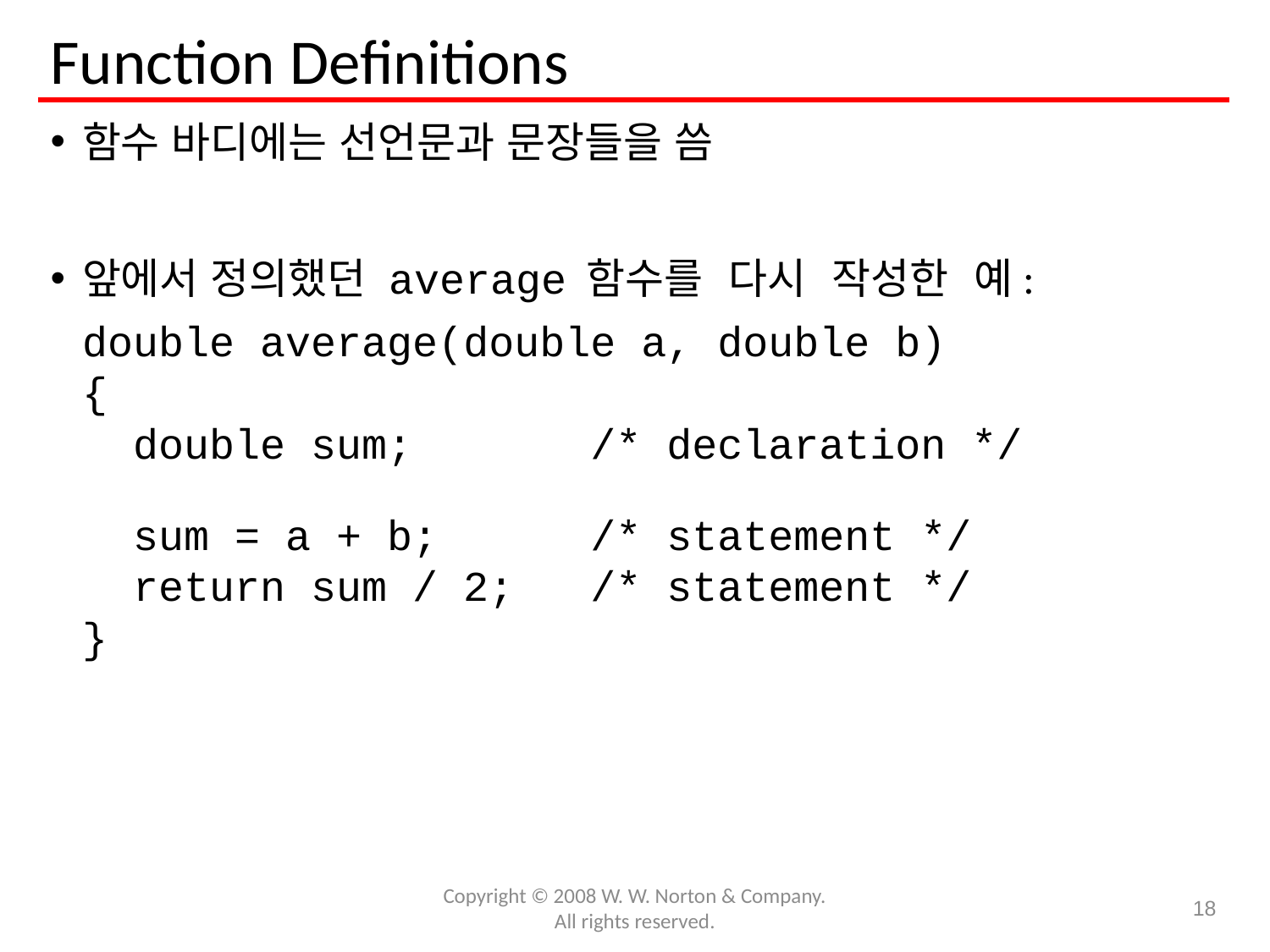

# Function Definitions
함수 바디에는 선언문과 문장들을 씀

앞에서 정의했던 average 함수를 다시 작성한 예:
	double average(double a, double b)
	{
	  double sum;       /* declaration */

	  sum = a + b;      /* statement */
	  return sum / 2;   /* statement */
	}
Copyright © 2008 W. W. Norton & Company.
All rights reserved.
18